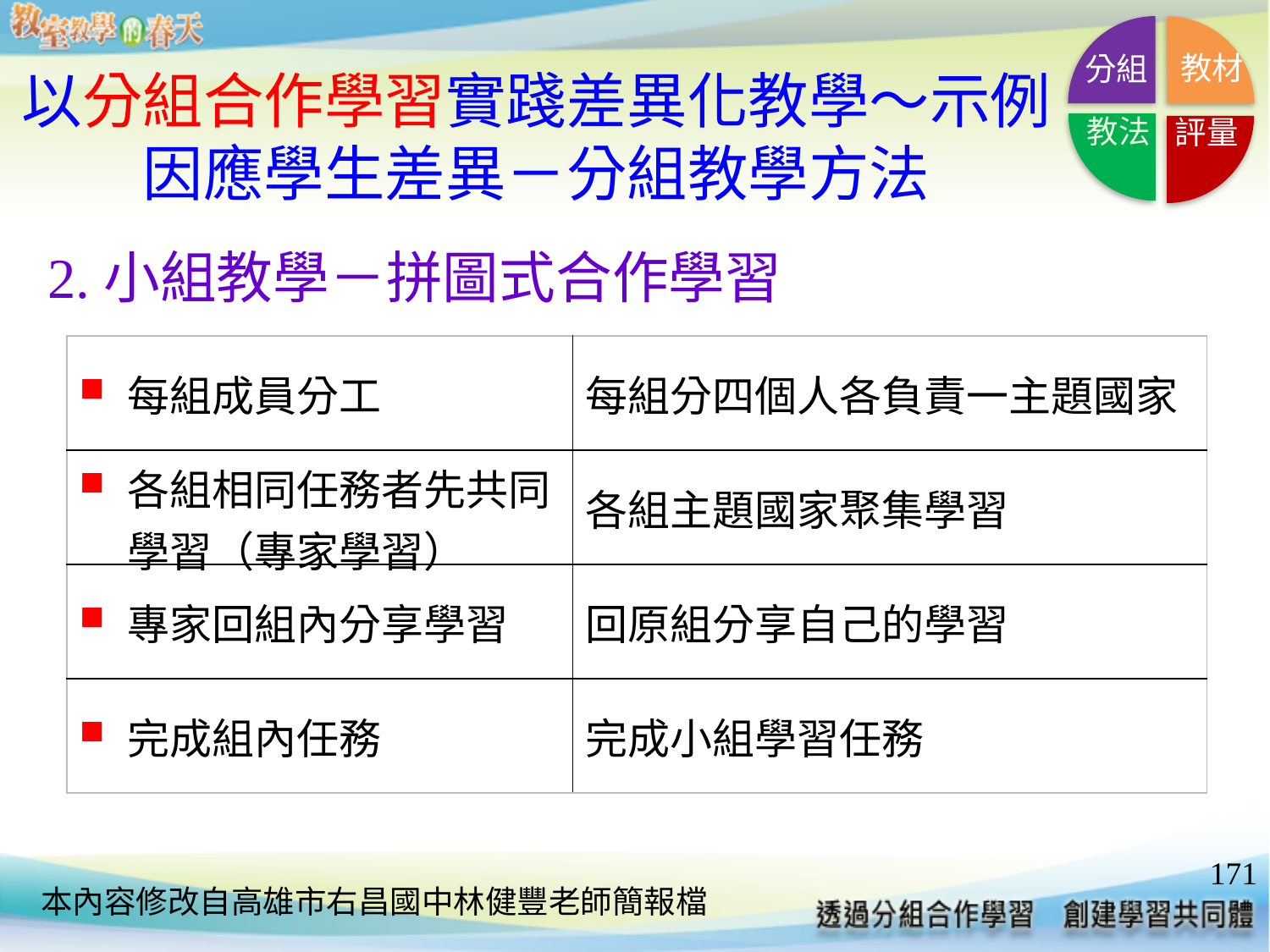

分組

教材

教法

評量
以分組合作學習實踐差異化教學～示例
因應學生差異－分組教學方法
2.小組教學－拼圖式合作學習
| 每組成員分工 | 每組分四個人各負責一主題國家 |
| --- | --- |
| 各組相同任務者先共同學習（專家學習） | 各組主題國家聚集學習 |
| 專家回組內分享學習 | 回原組分享自己的學習 |
| 完成組內任務 | 完成小組學習任務 |
171
本內容修改自高雄市右昌國中林健豐老師簡報檔